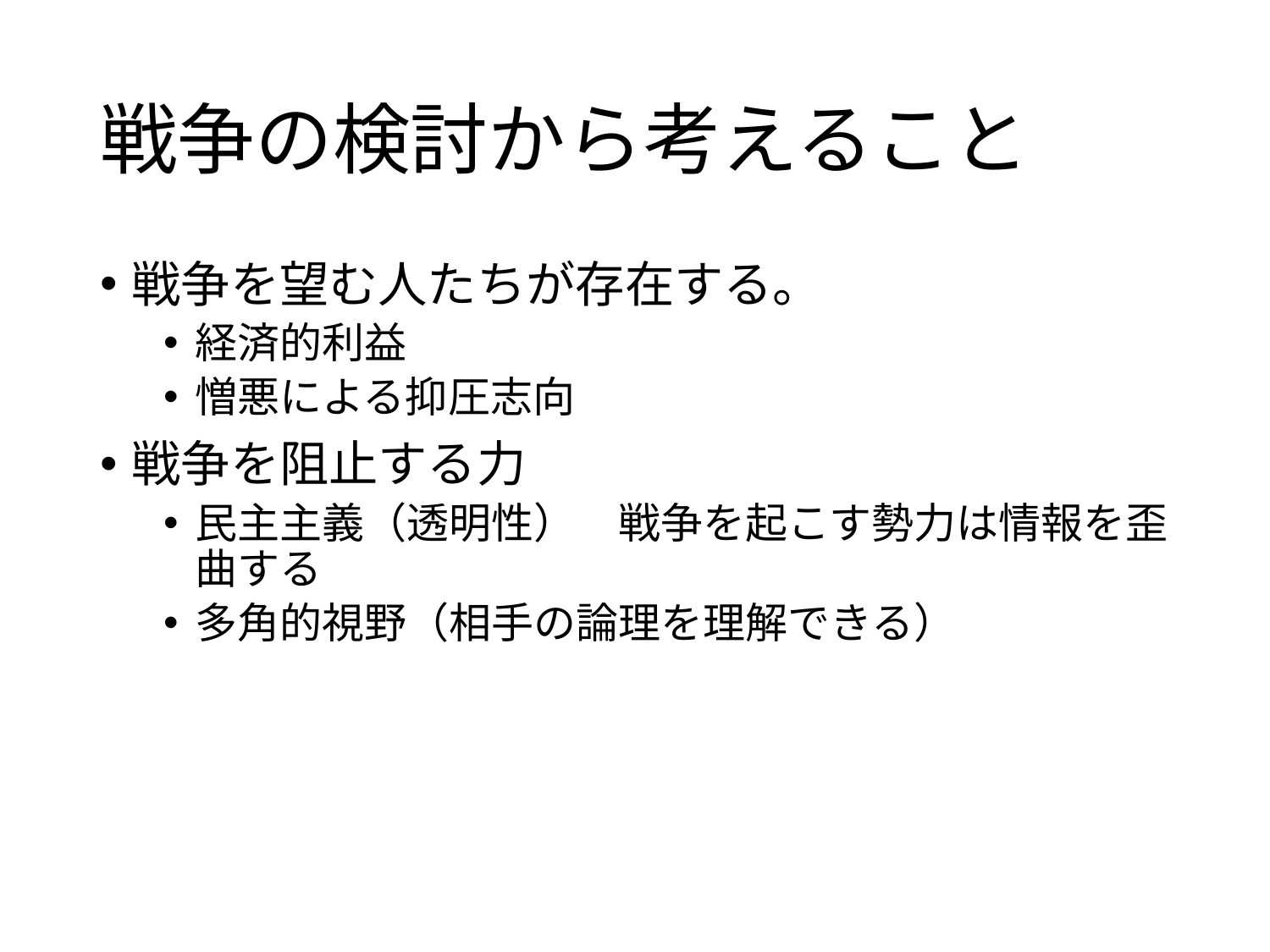

# 戦争の検討から考えること
戦争を望む人たちが存在する。
経済的利益
憎悪による抑圧志向
戦争を阻止する力
民主主義（透明性）　戦争を起こす勢力は情報を歪曲する
多角的視野（相手の論理を理解できる）